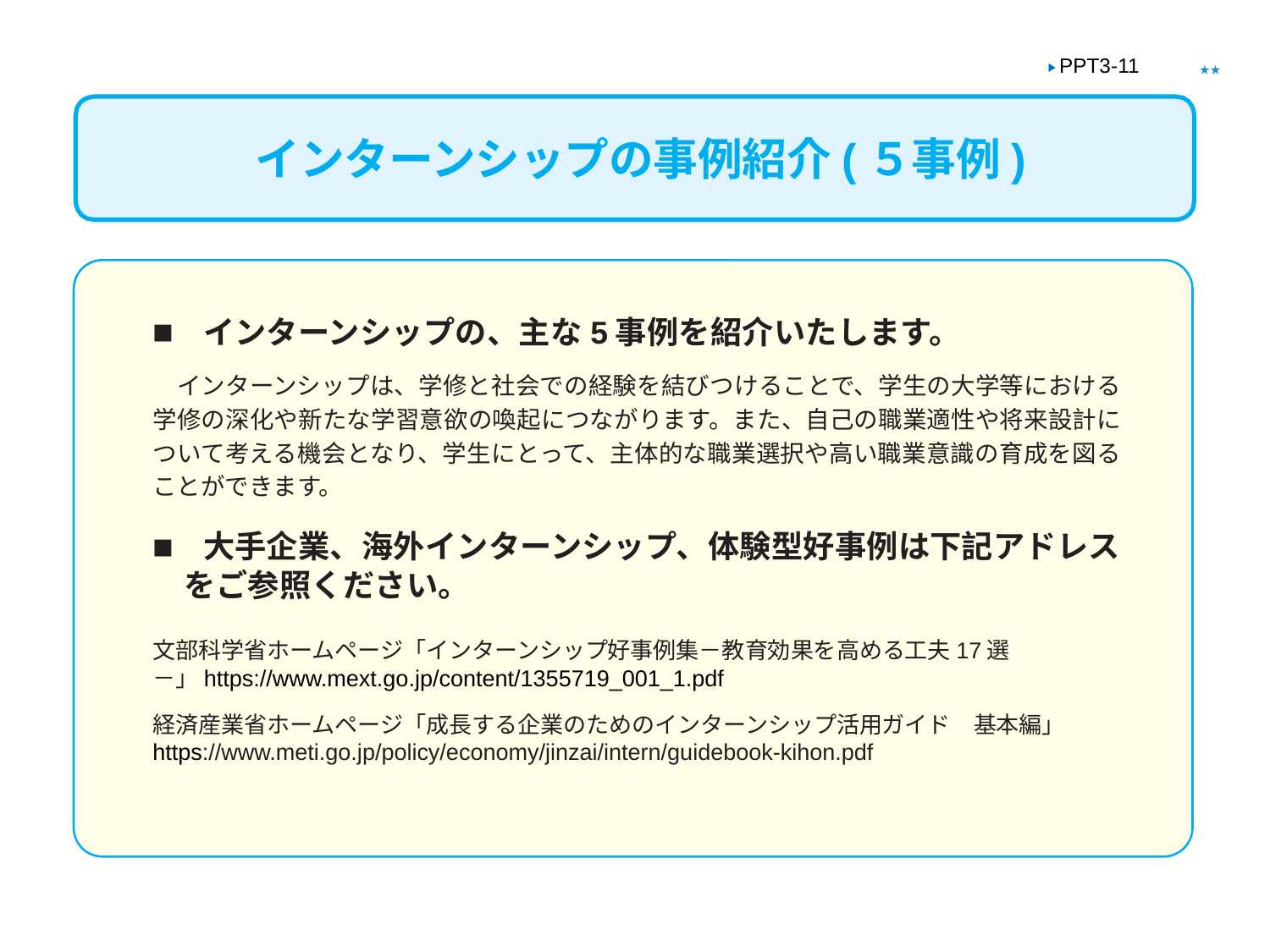

★★
▶ PPT3-11

インターンシップの事例紹介(５事例)

■　インターンシップの、主な5事例を紹介いたします。
　インターンシップは、学修と社会での経験を結びつけることで、学生の大学等における学修の深化や新たな学習意欲の喚起につながります。また、自己の職業適性や将来設計について考える機会となり、学生にとって、主体的な職業選択や高い職業意識の育成を図ることができます。
■　大手企業、海外インターンシップ、体験型好事例は下記アドレス
　をご参照ください。
文部科学省ホームページ「インターンシップ好事例集－教育効果を高める工夫17選－」https://www.mext.go.jp/content/1355719_001_1.pdf
経済産業省ホームページ「成長する企業のためのインターンシップ活用ガイド　基本編」
https://www.meti.go.jp/policy/economy/jinzai/intern/guidebook-kihon.pdf